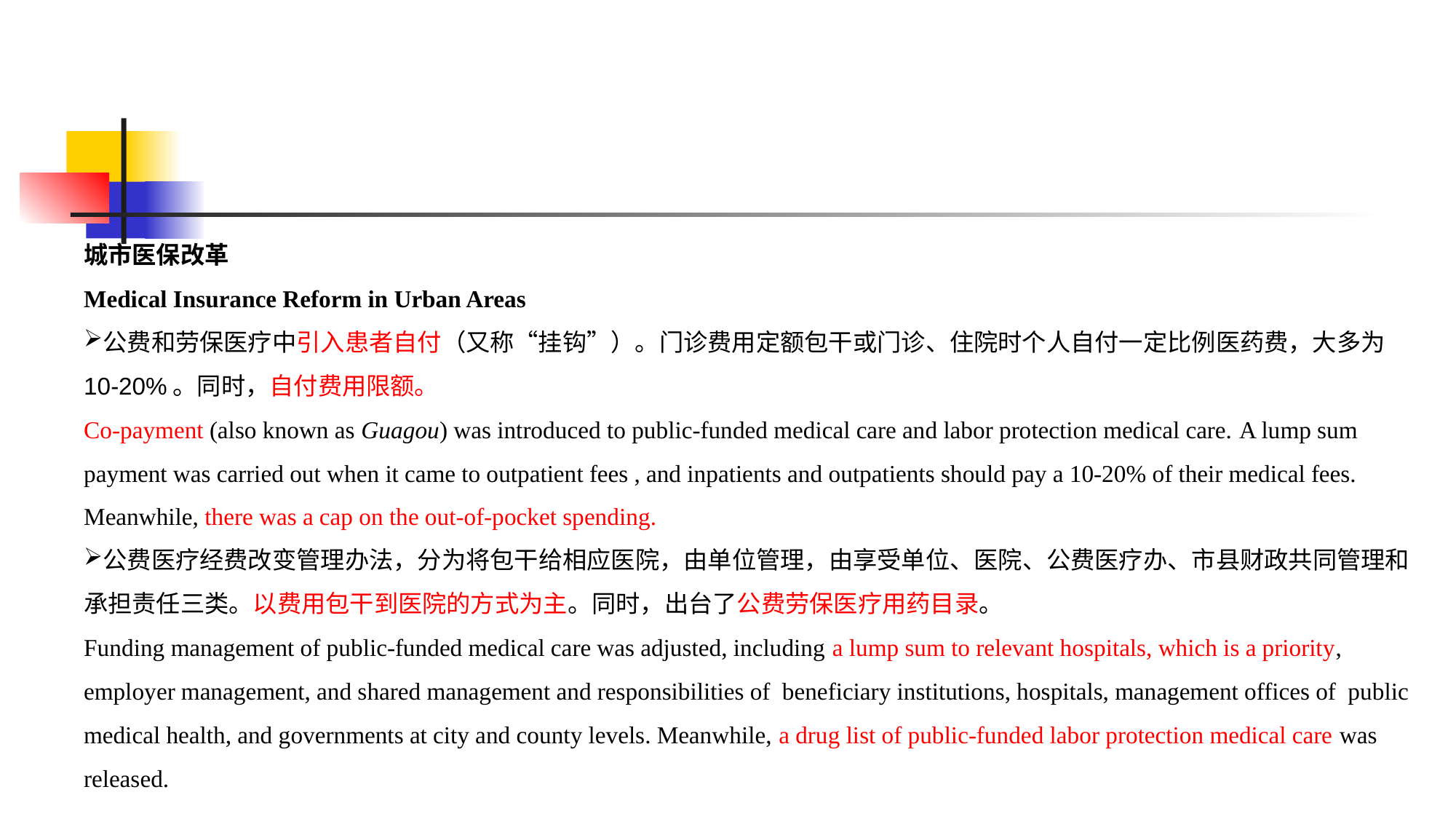

#
城市医保改革
Medical Insurance Reform in Urban Areas
公费和劳保医疗中引入患者自付（又称“挂钩”）。门诊费用定额包干或门诊、住院时个人自付一定比例医药费，大多为10-20%。同时，自付费用限额。
Co-payment (also known as Guagou) was introduced to public-funded medical care and labor protection medical care. A lump sum payment was carried out when it came to outpatient fees , and inpatients and outpatients should pay a 10-20% of their medical fees. Meanwhile, there was a cap on the out-of-pocket spending.
公费医疗经费改变管理办法，分为将包干给相应医院，由单位管理，由享受单位、医院、公费医疗办、市县财政共同管理和承担责任三类。以费用包干到医院的方式为主。同时，出台了公费劳保医疗用药目录。
Funding management of public-funded medical care was adjusted, including a lump sum to relevant hospitals, which is a priority, employer management, and shared management and responsibilities of  beneficiary institutions, hospitals, management offices of  public medical health, and governments at city and county levels. Meanwhile, a drug list of public-funded labor protection medical care was released.